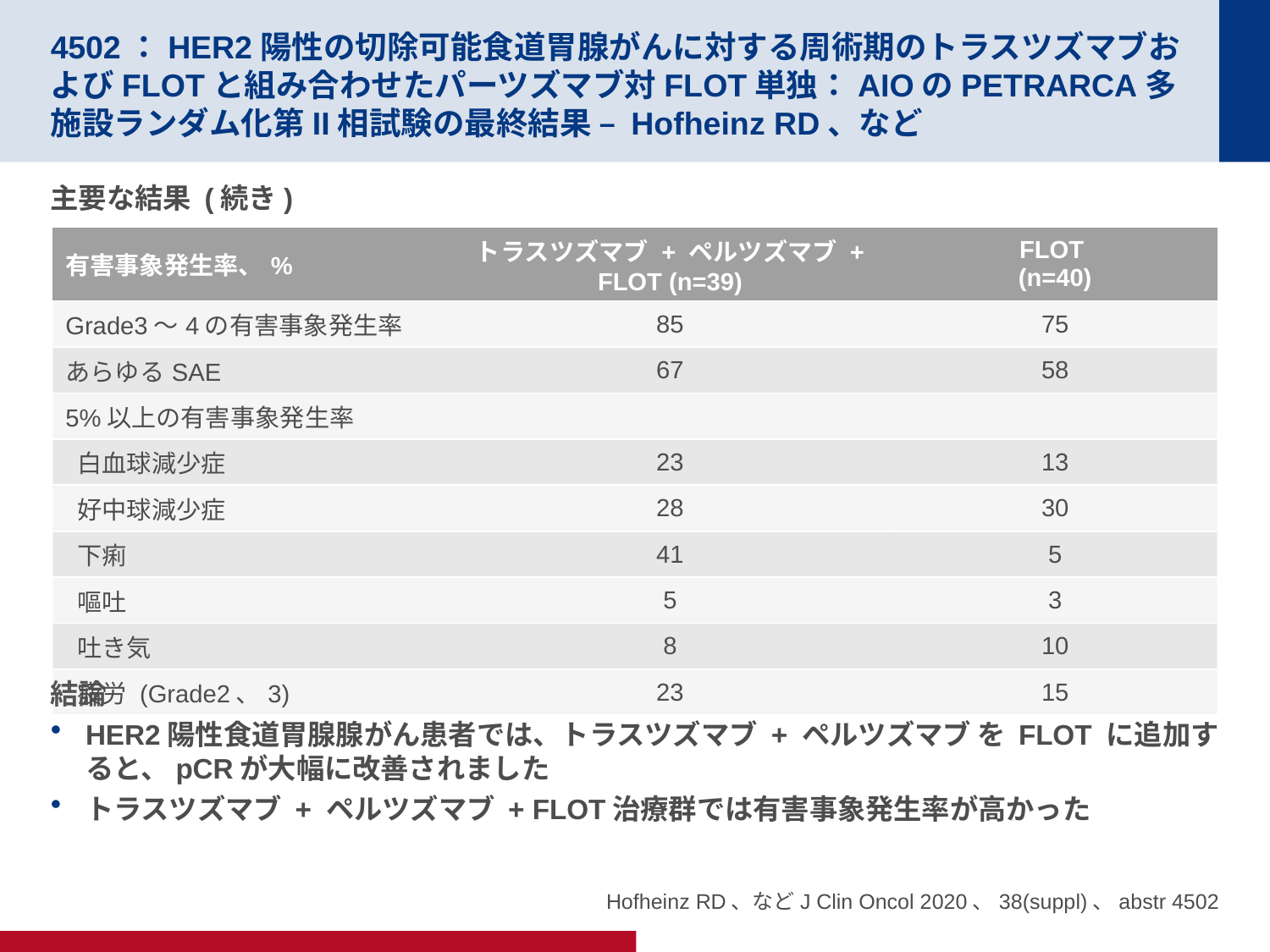

# 4502：HER2陽性の切除可能食道胃腺がんに対する周術期のトラスツズマブおよびFLOTと組み合わせたパーツズマブ対FLOT単独：AIOのPETRARCA多施設ランダム化第II相試験の最終結果 – Hofheinz RD、など
主要な結果 (続き)
結論
HER2陽性食道胃腺腺がん患者では、トラスツズマブ + ペルツズマブ を FLOT に追加すると、pCRが大幅に改善されました
トラスツズマブ + ペルツズマブ + FLOT治療群では有害事象発生率が高かった
| 有害事象発生率、% | トラスツズマブ + ペルツズマブ + FLOT (n=39) | FLOT (n=40) |
| --- | --- | --- |
| Grade3～4の有害事象発生率 | 85 | 75 |
| あらゆるSAE | 67 | 58 |
| 5%以上の有害事象発生率 |  |  |
| 白血球減少症 | 23 | 13 |
| 好中球減少症 | 28 | 30 |
| 下痢 | 41 | 5 |
| 嘔吐 | 5 | 3 |
| 吐き気 | 8 | 10 |
| 疲労 (Grade2、3) | 23 | 15 |
Hofheinz RD、などJ Clin Oncol 2020、38(suppl)、abstr 4502